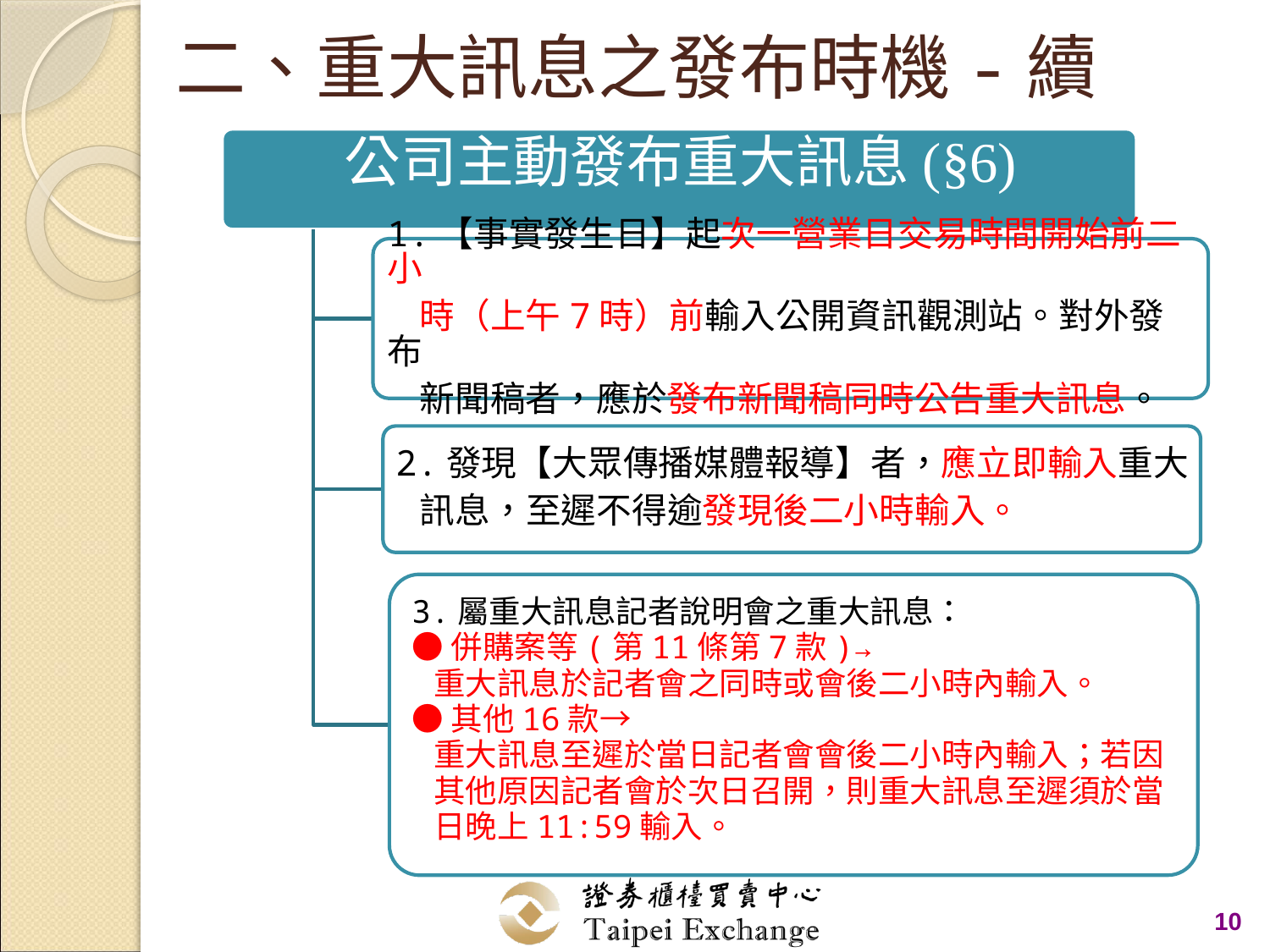

# 二、重大訊息之發布時機-續
公司主動發布重大訊息(§6)
1.【事實發生日】起次一營業日交易時間開始前二小
   時（上午7時）前輸入公開資訊觀測站。對外發布
   新聞稿者，應於發布新聞稿同時公告重大訊息。
2.發現【大眾傳播媒體報導】者，應立即輸入重大
  訊息，至遲不得逾發現後二小時輸入。
3.屬重大訊息記者說明會之重大訊息：
●併購案等(第11條第7款)→
  重大訊息於記者會之同時或會後二小時內輸入。
●其他16款→
  重大訊息至遲於當日記者會會後二小時內輸入；若因
  其他原因記者會於次日召開，則重大訊息至遲須於當
  日晚上11:59輸入。

10